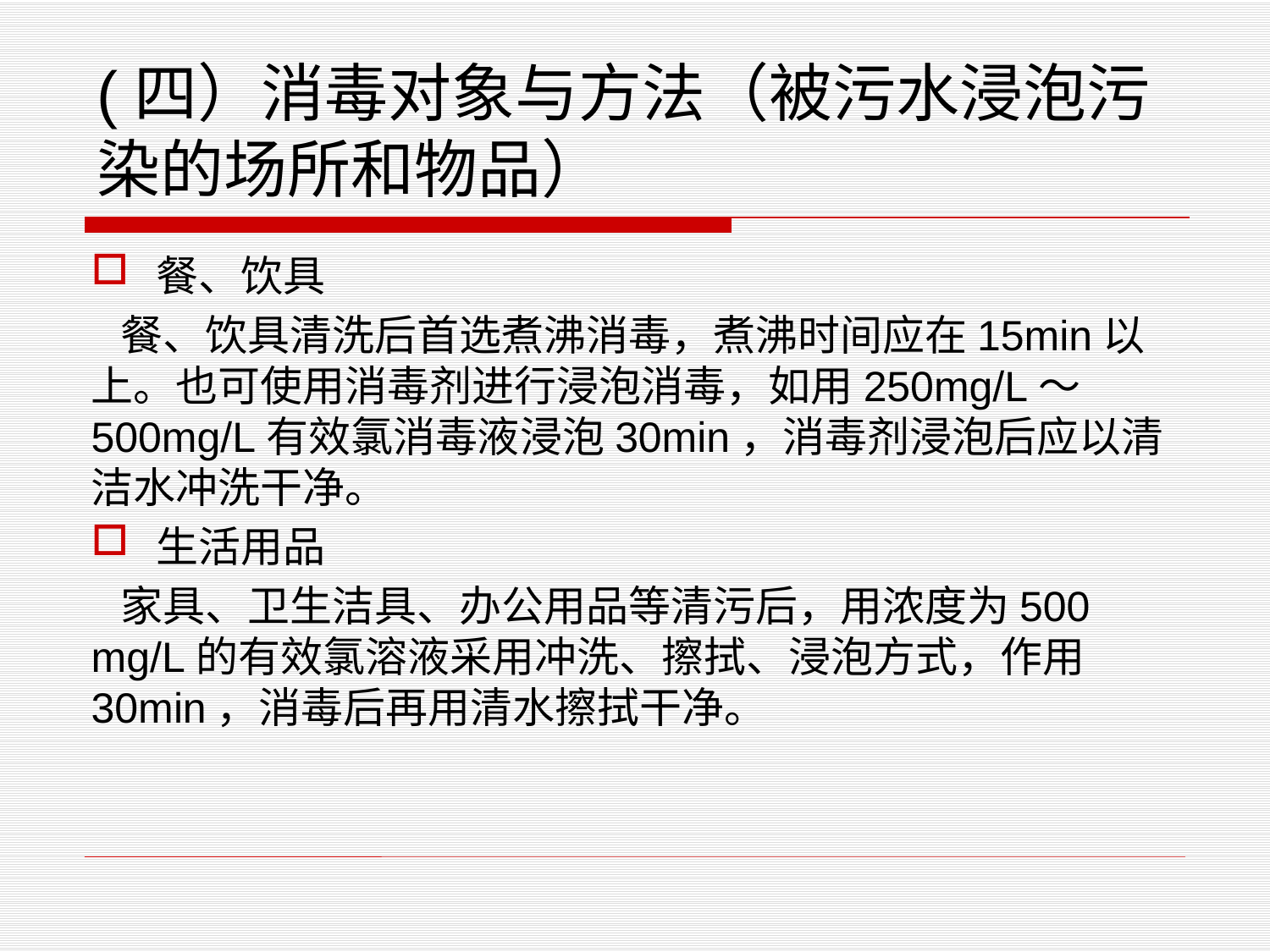

# (四）消毒对象与方法（被污水浸泡污染的场所和物品）
餐、饮具
  餐、饮具清洗后首选煮沸消毒，煮沸时间应在15min以上。也可使用消毒剂进行浸泡消毒，如用250mg/L～500mg/L有效氯消毒液浸泡30min，消毒剂浸泡后应以清洁水冲洗干净。
生活用品
  家具、卫生洁具、办公用品等清污后，用浓度为500 mg/L的有效氯溶液采用冲洗、擦拭、浸泡方式，作用30min，消毒后再用清水擦拭干净。